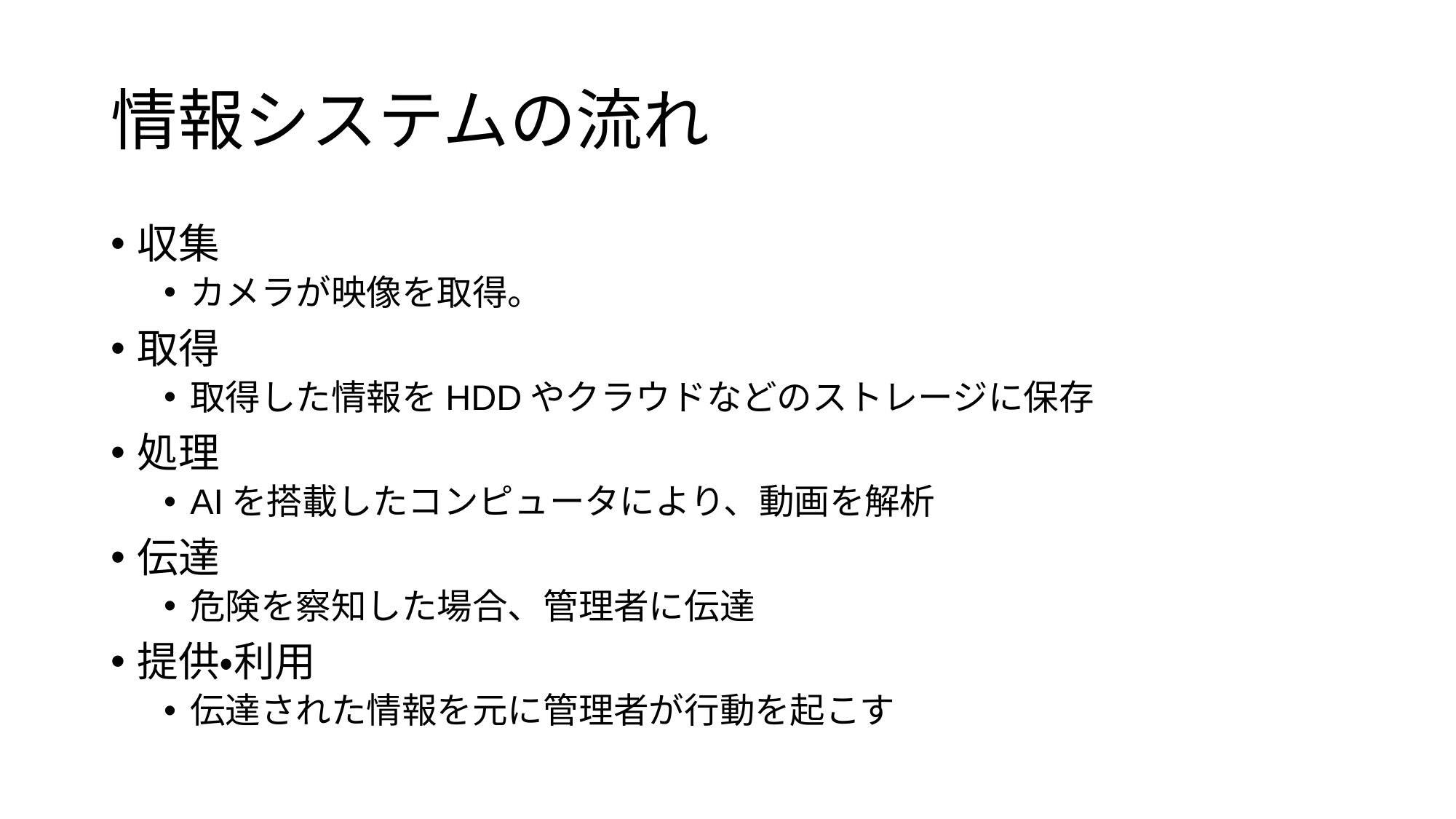

# 情報システムの流れ
収集
カメラが映像を取得。
取得
取得した情報をHDDやクラウドなどのストレージに保存
処理
AIを搭載したコンピュータにより、動画を解析
伝達
危険を察知した場合、管理者に伝達
提供・利用
伝達された情報を元に管理者が行動を起こす